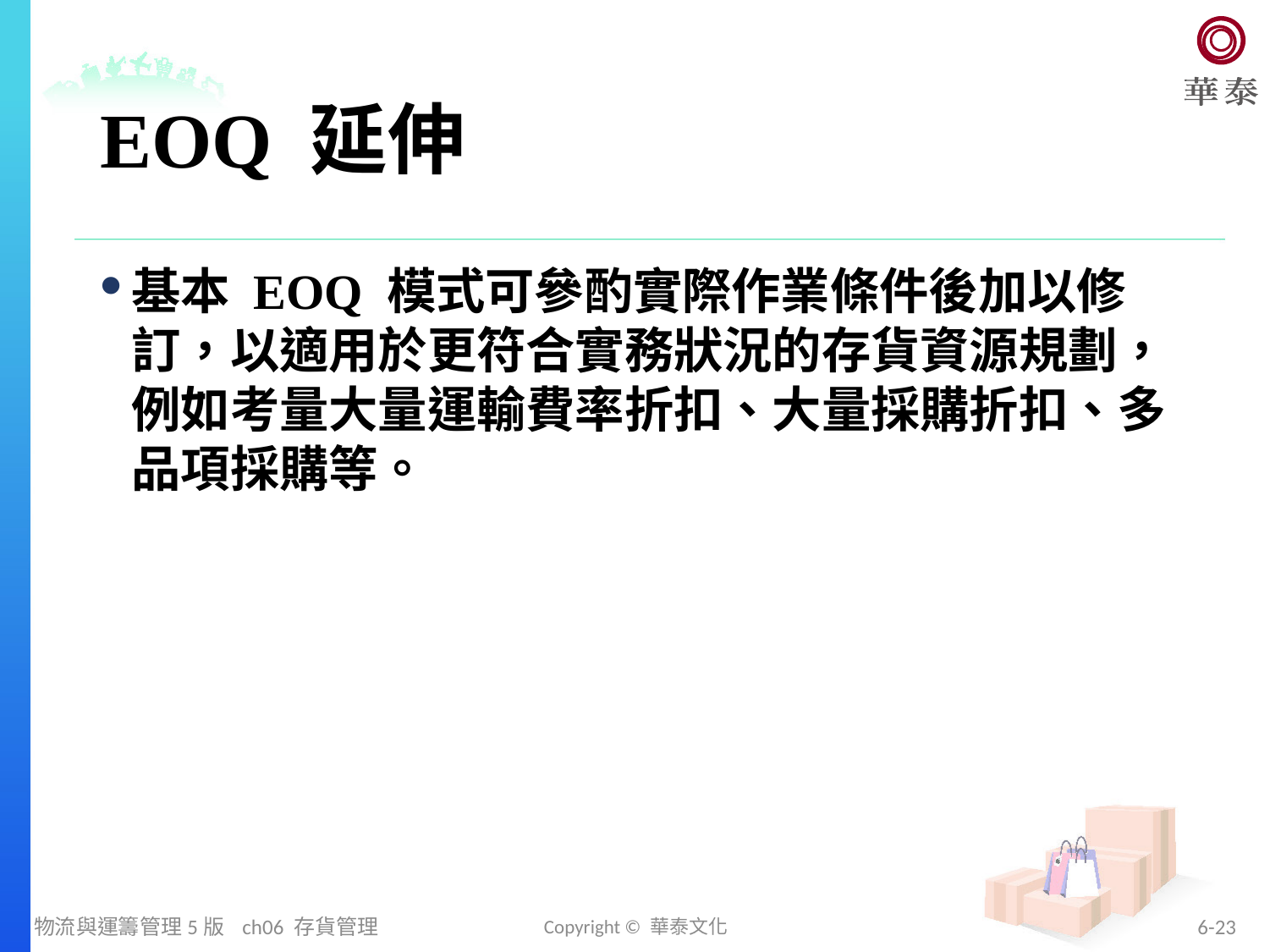

# EOQ 延伸
基本 EOQ 模式可參酌實際作業條件後加以修訂，以適用於更符合實務狀況的存貨資源規劃，例如考量大量運輸費率折扣、大量採購折扣、多品項採購等。
物流與運籌管理5版  ch06 存貨管理
Copyright © 華泰文化
6-23